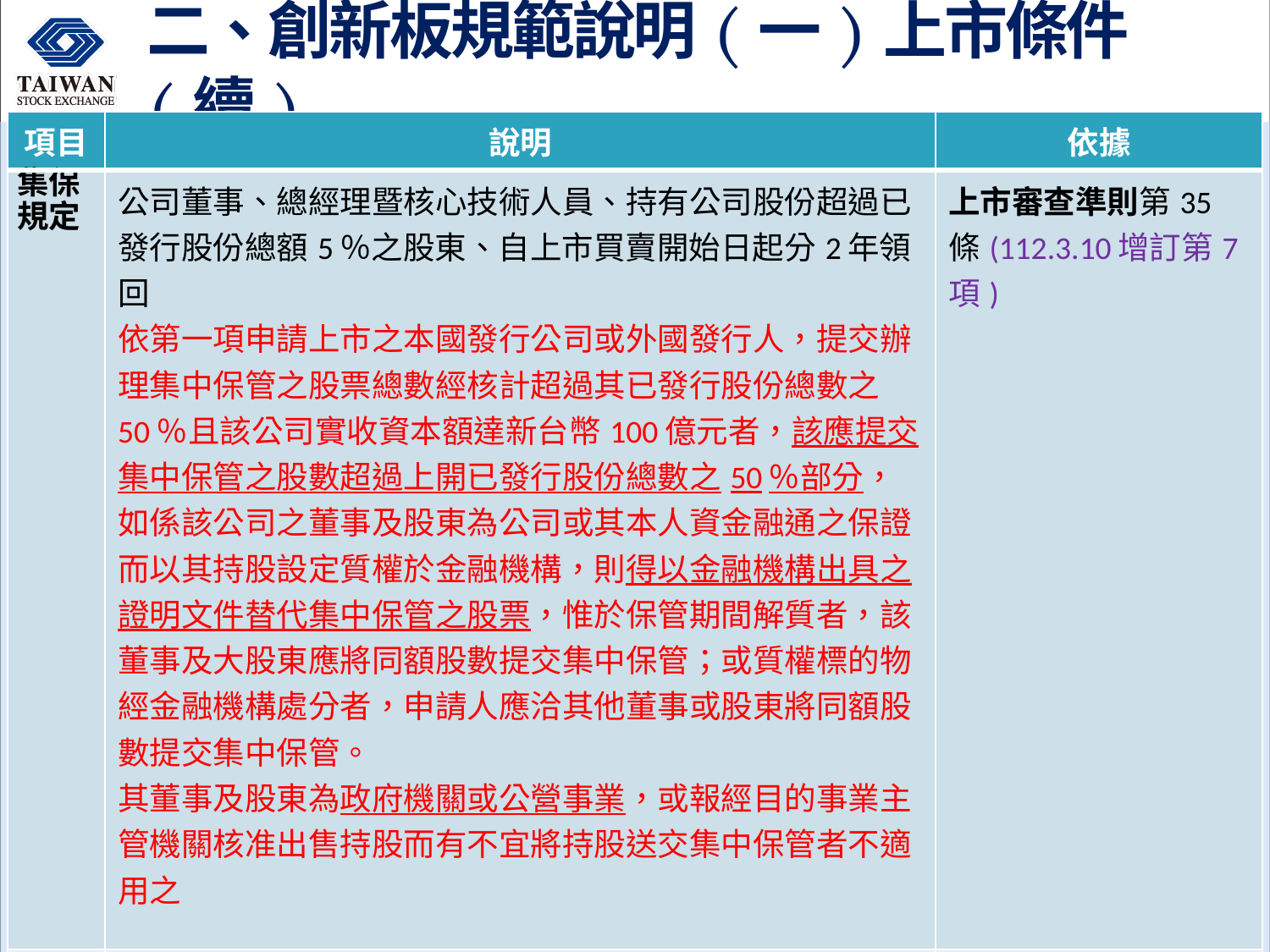

# 二、創新板規範說明(一)上市條件(續)

| 項目 | 說明 | 依據 |
| --- | --- | --- |
| 集保規定 | 公司董事、總經理暨核心技術人員、持有公司股份超過已發行股份總額5％之股東、自上市買賣開始日起分2年領回 依第一項申請上市之本國發行公司或外國發行人，提交辦理集中保管之股票總數經核計超過其已發行股份總數之50％且該公司實收資本額達新台幣100億元者，該應提交集中保管之股數超過上開已發行股份總數之50％部分，如係該公司之董事及股東為公司或其本人資金融通之保證而以其持股設定質權於金融機構，則得以金融機構出具之證明文件替代集中保管之股票，惟於保管期間解質者，該董事及大股東應將同額股數提交集中保管；或質權標的物經金融機構處分者，申請人應洽其他董事或股東將同額股數提交集中保管。 其董事及股東為政府機關或公營事業，或報經目的事業主管機關核准出售持股而有不宜將持股送交集中保管者不適用之 | 上市審查準則第35條(112.3.10增訂第7項) |
| 承銷方式 | 上市承銷股份 3%且不得低於 50 萬股，全數現金增資發行新股全數現金增資發行新股；但應提出承銷之股數超過300萬股者，得以不低於300萬股之股數辦理公開銷售 | 上市審查準則第36條、補充規定第17條之1(111.9.21修正) |
32